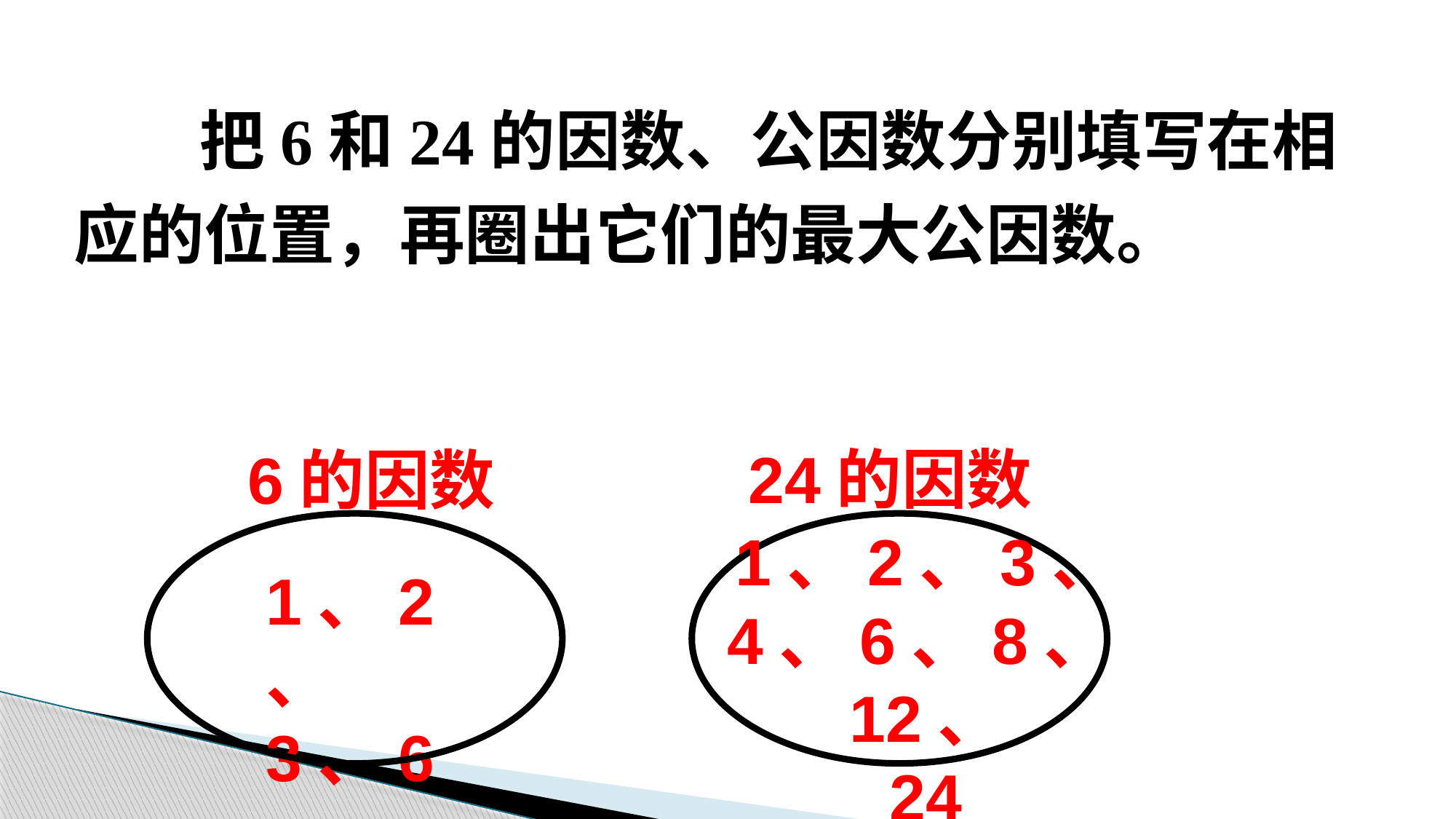

把6和24的因数、公因数分别填写在相应的位置，再圈出它们的最大公因数。
24的因数
6的因数

1、2、3、
4、6、8、12、
24
1、2、
3、6